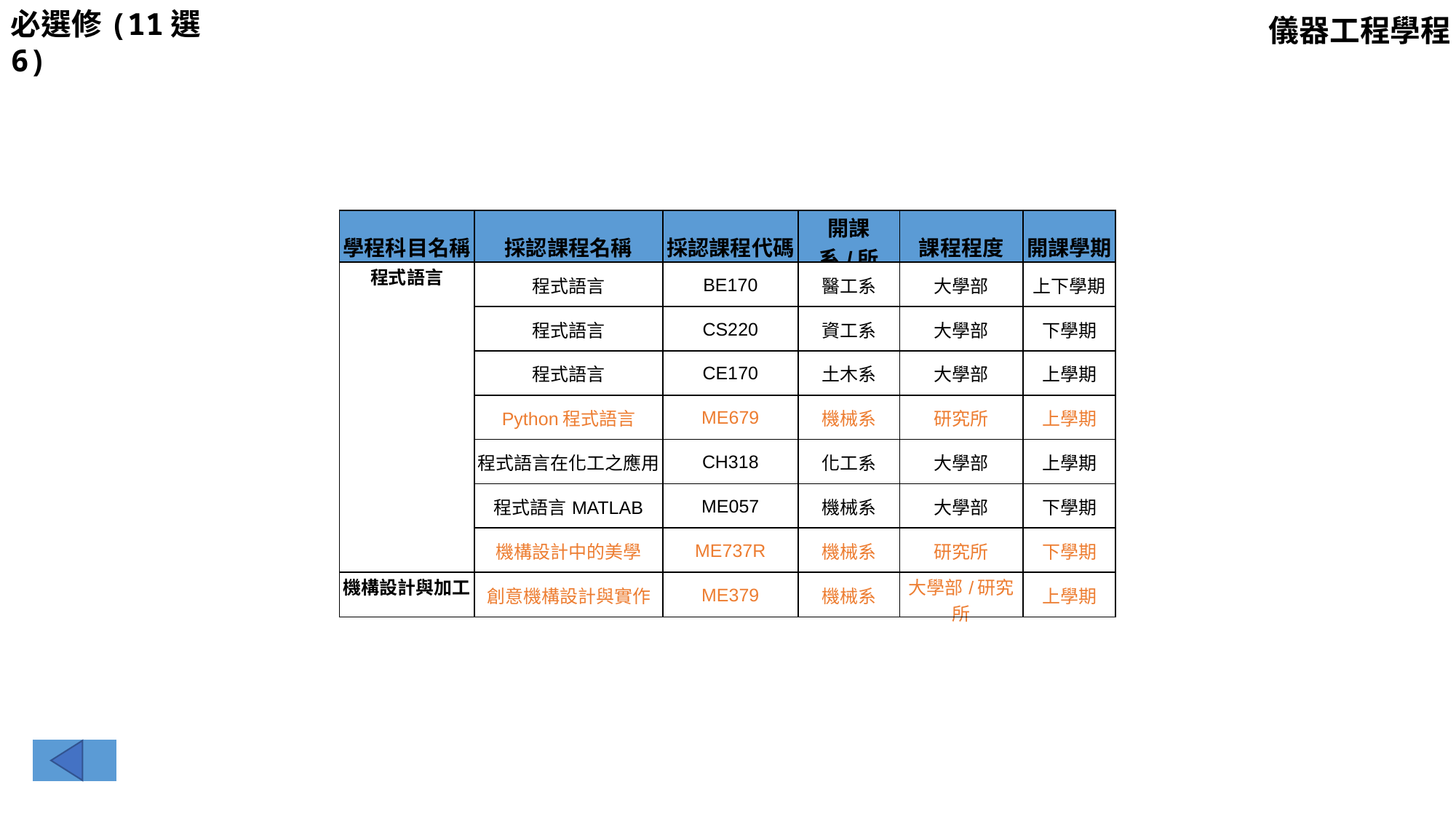

必選修(11選6)
儀器工程學程
| 學程科目名稱 | 採認課程名稱 | 採認課程代碼 | 開課系/所 | 課程程度 | 開課學期 |
| --- | --- | --- | --- | --- | --- |
| 程式語言 | 程式語言 | BE170 | 醫工系 | 大學部 | 上下學期 |
|  | 程式語言 | CS220 | 資工系 | 大學部 | 下學期 |
|  | 程式語言 | CE170 | 土木系 | 大學部 | 上學期 |
|  | Python程式語言 | ME679 | 機械系 | 研究所 | 上學期 |
|  | 程式語言在化工之應用 | CH318 | 化工系 | 大學部 | 上學期 |
|  | 程式語言MATLAB | ME057 | 機械系 | 大學部 | 下學期 |
|  | 機構設計中的美學 | ME737R | 機械系 | 研究所 | 下學期 |
| 機構設計與加工 | 創意機構設計與實作 | ME379 | 機械系 | 大學部/研究所 | 上學期 |